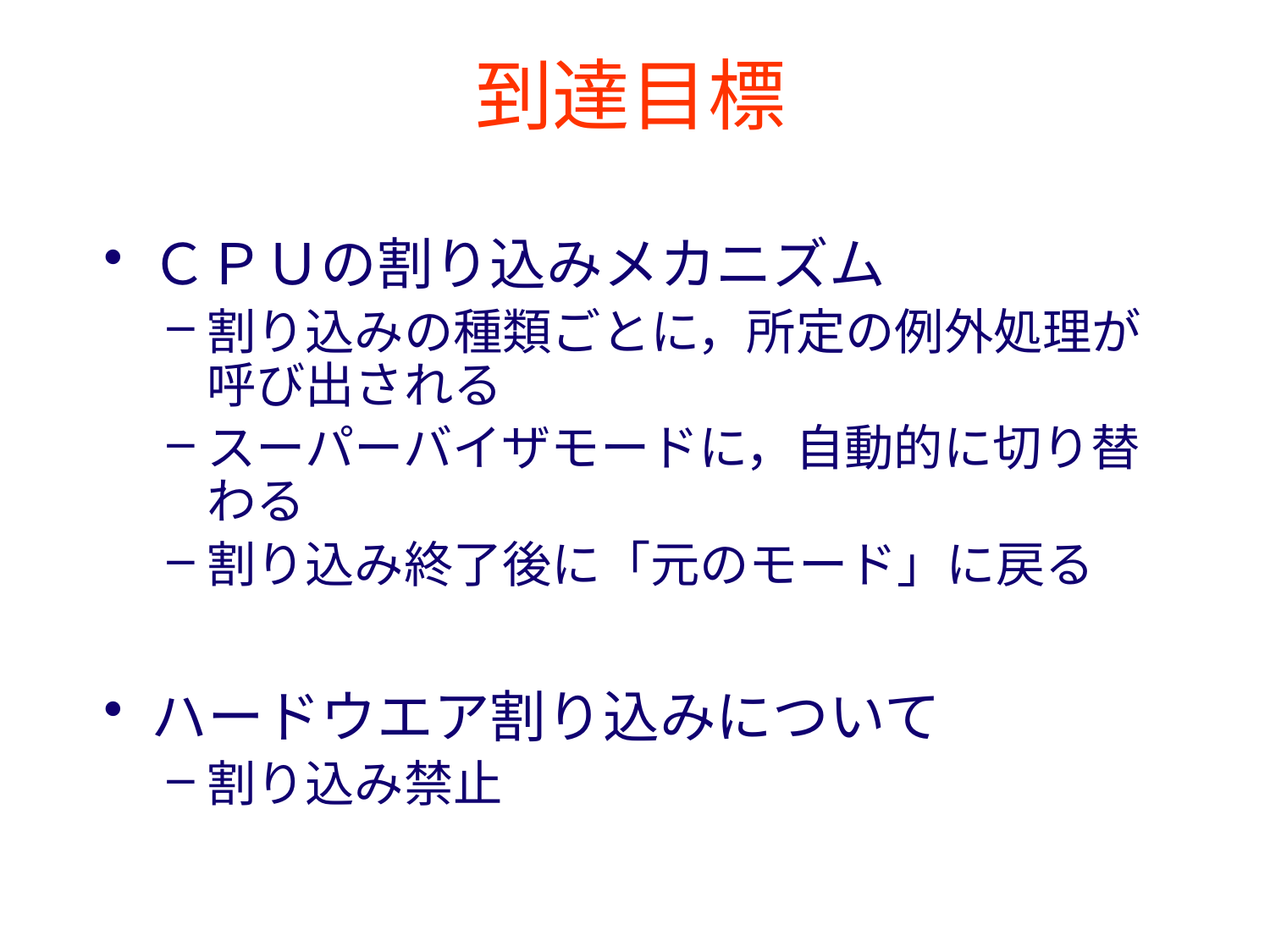

# 到達目標
ＣＰＵの割り込みメカニズム
割り込みの種類ごとに，所定の例外処理が呼び出される
スーパーバイザモードに，自動的に切り替わる
割り込み終了後に「元のモード」に戻る

ハードウエア割り込みについて
割り込み禁止